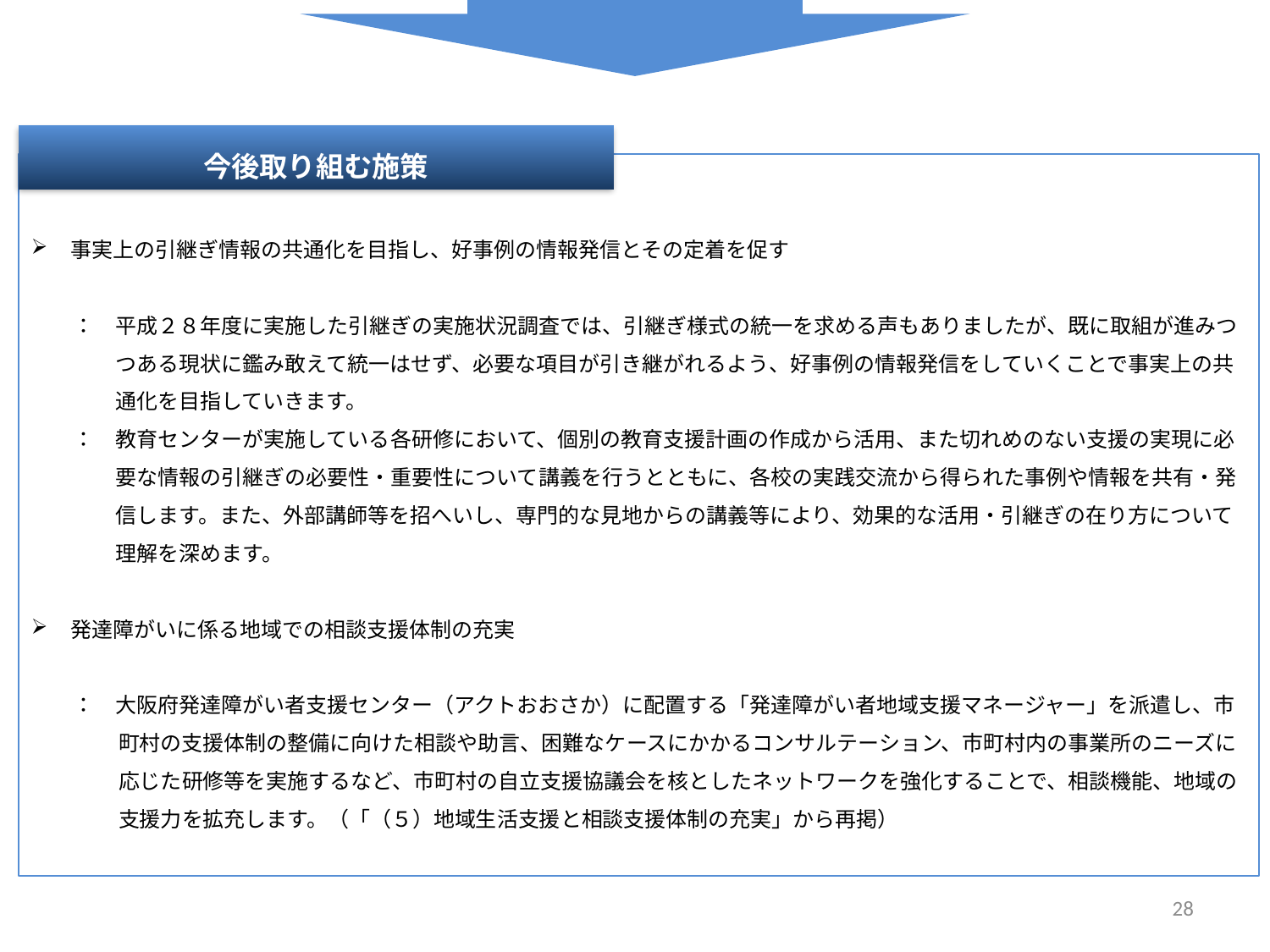

今後取り組む施策

事実上の引継ぎ情報の共通化を目指し、好事例の情報発信とその定着を促す

　　：　平成２８年度に実施した引継ぎの実施状況調査では、引継ぎ様式の統一を求める声もありましたが、既に取組が進みつ
　　　　つある現状に鑑み敢えて統一はせず、必要な項目が引き継がれるよう、好事例の情報発信をしていくことで事実上の共
　　　　通化を目指していきます。
　　：　教育センターが実施している各研修において、個別の教育支援計画の作成から活用、また切れめのない支援の実現に必
　　　　要な情報の引継ぎの必要性・重要性について講義を行うとともに、各校の実践交流から得られた事例や情報を共有・発
　　　　信します。また、外部講師等を招へいし、専門的な見地からの講義等により、効果的な活用・引継ぎの在り方について
　　　　理解を深めます。

発達障がいに係る地域での相談支援体制の充実

　　：　大阪府発達障がい者支援センター（アクトおおさか）に配置する「発達障がい者地域支援マネージャー」を派遣し、市町村の支援体制の整備に向けた相談や助言、困難なケースにかかるコンサルテーション、市町村内の事業所のニーズに応じた研修等を実施するなど、市町村の自立支援協議会を核としたネットワークを強化することで、相談機能、地域の支援力を拡充します。（「（５）地域生活支援と相談支援体制の充実」から再掲）
28